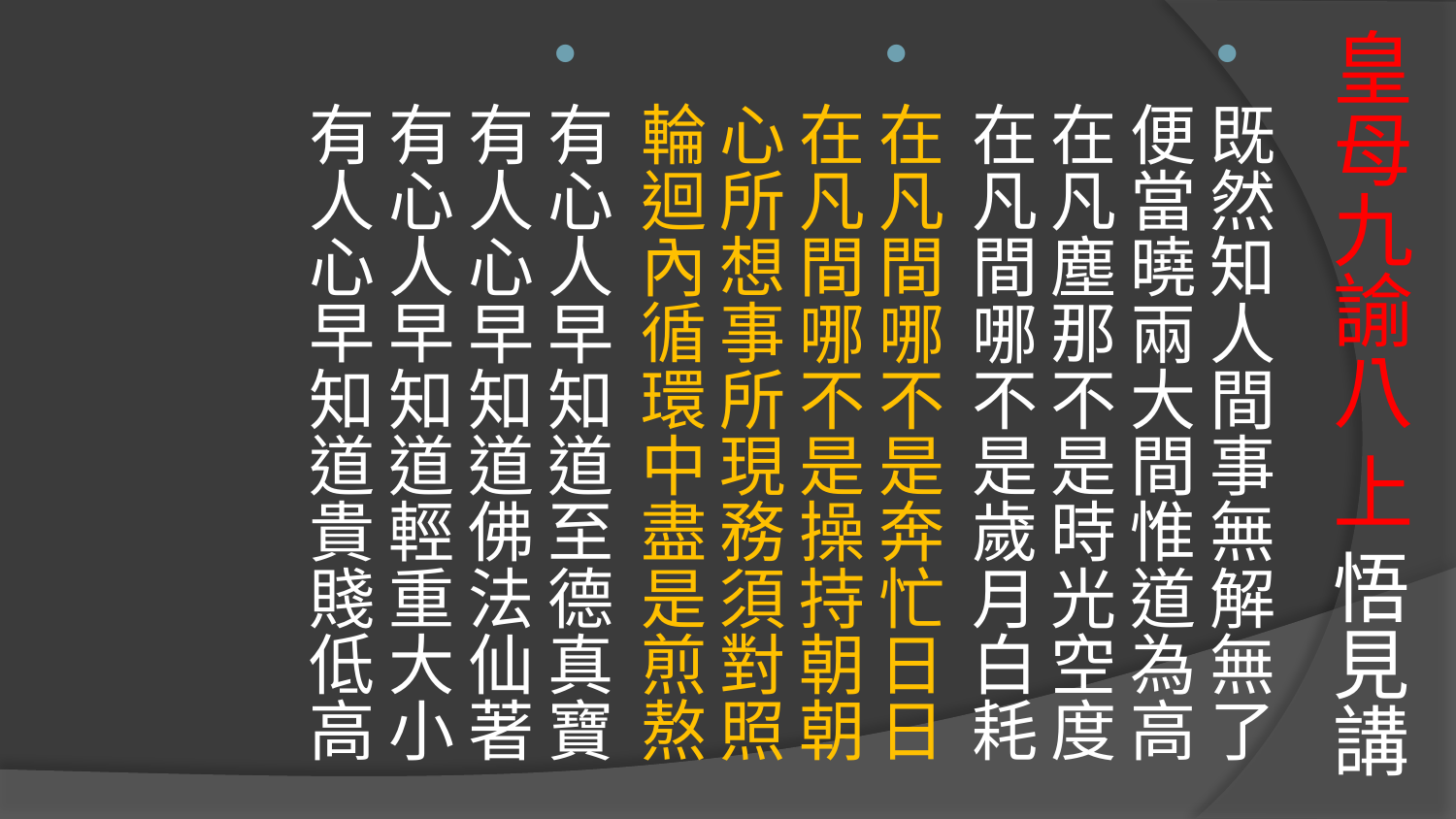

# 皇母九諭八 上 悟見講
既然知人間事無解無了便當曉兩大間惟道為高
在凡塵那不是時光空度在凡間哪不是歲月白耗
在凡間哪不是奔忙日日在凡間哪不是操持朝朝
心所想事所現務須對照輪迴內循環中盡是煎熬
有心人早知道至德真寶有人心早知道佛法仙著
有心人早知道輕重大小有人心早知道貴賤低高